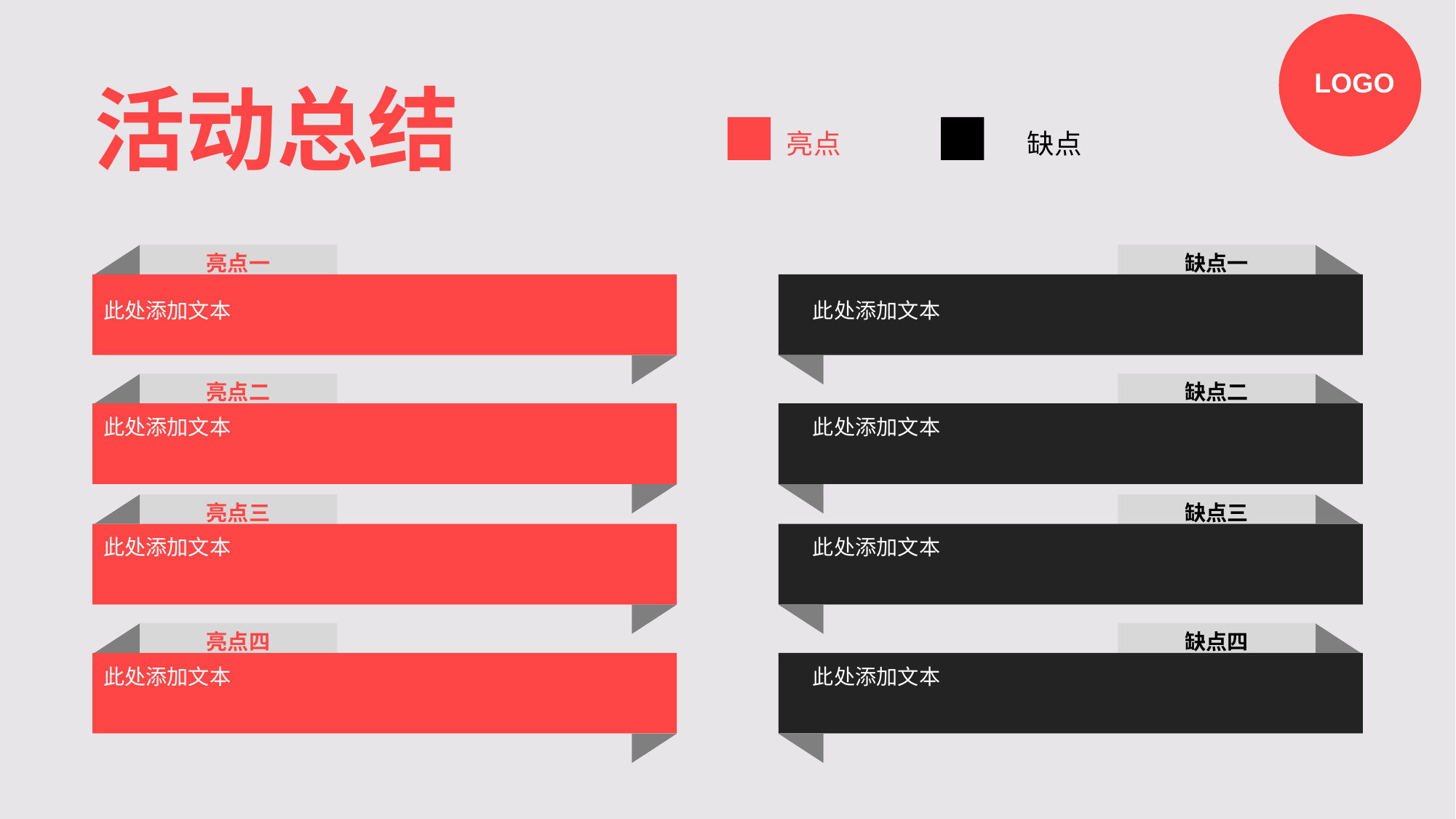

LOGO
活动总结

亮点
缺点
亮点一

此处添加文本
缺点一

此处添加文本
亮点二

此处添加文本

缺点二

此处添加文本

亮点三

此处添加文本

缺点三

此处添加文本

亮点四

此处添加文本

缺点四

此处添加文本